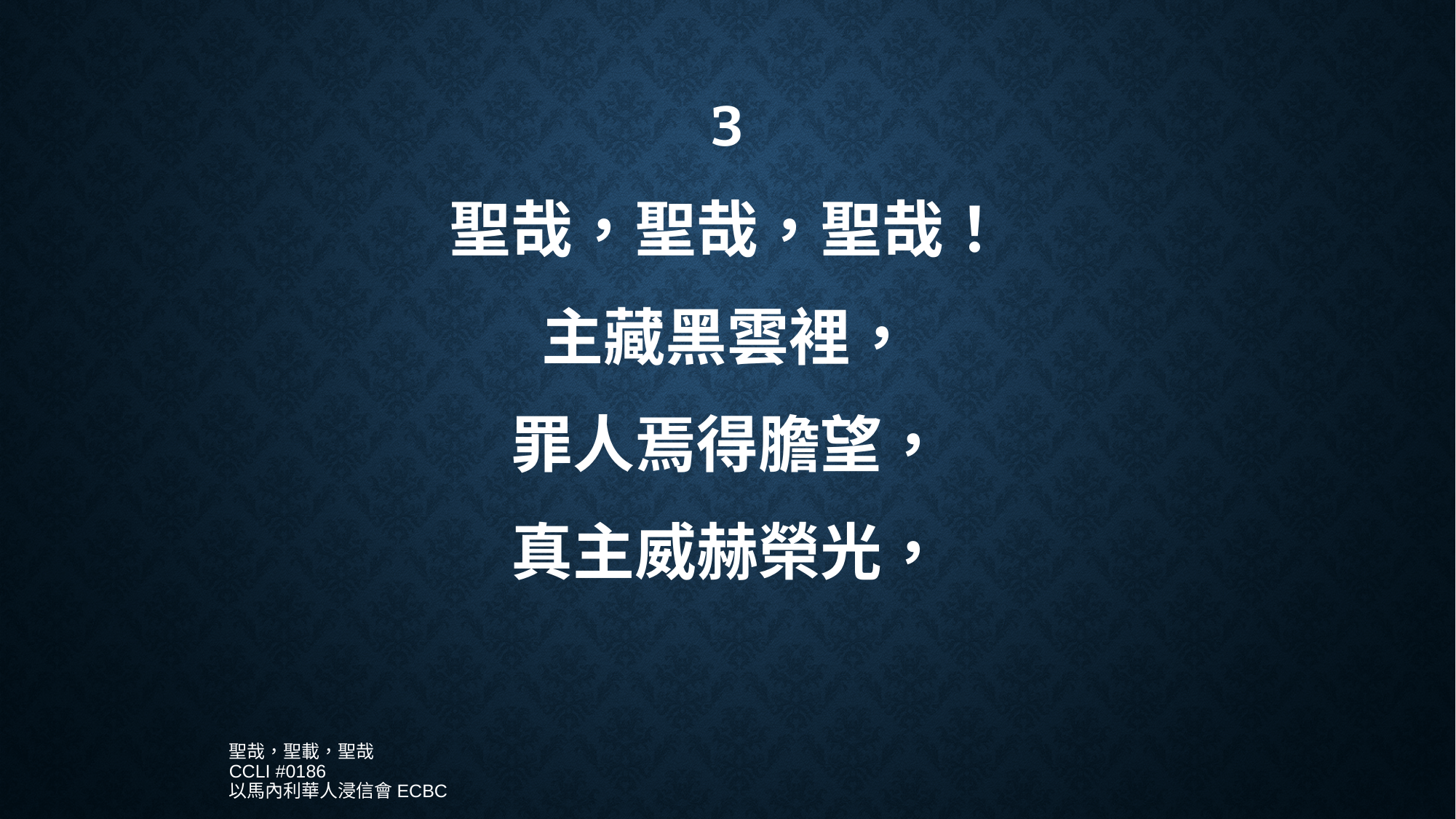

3
聖哉，聖哉，聖哉！
主藏黑雲裡，
罪人焉得膽望，
真主威赫榮光，
聖哉，聖載，聖哉
CCLI #0186
以馬內利華人浸信會ECBC